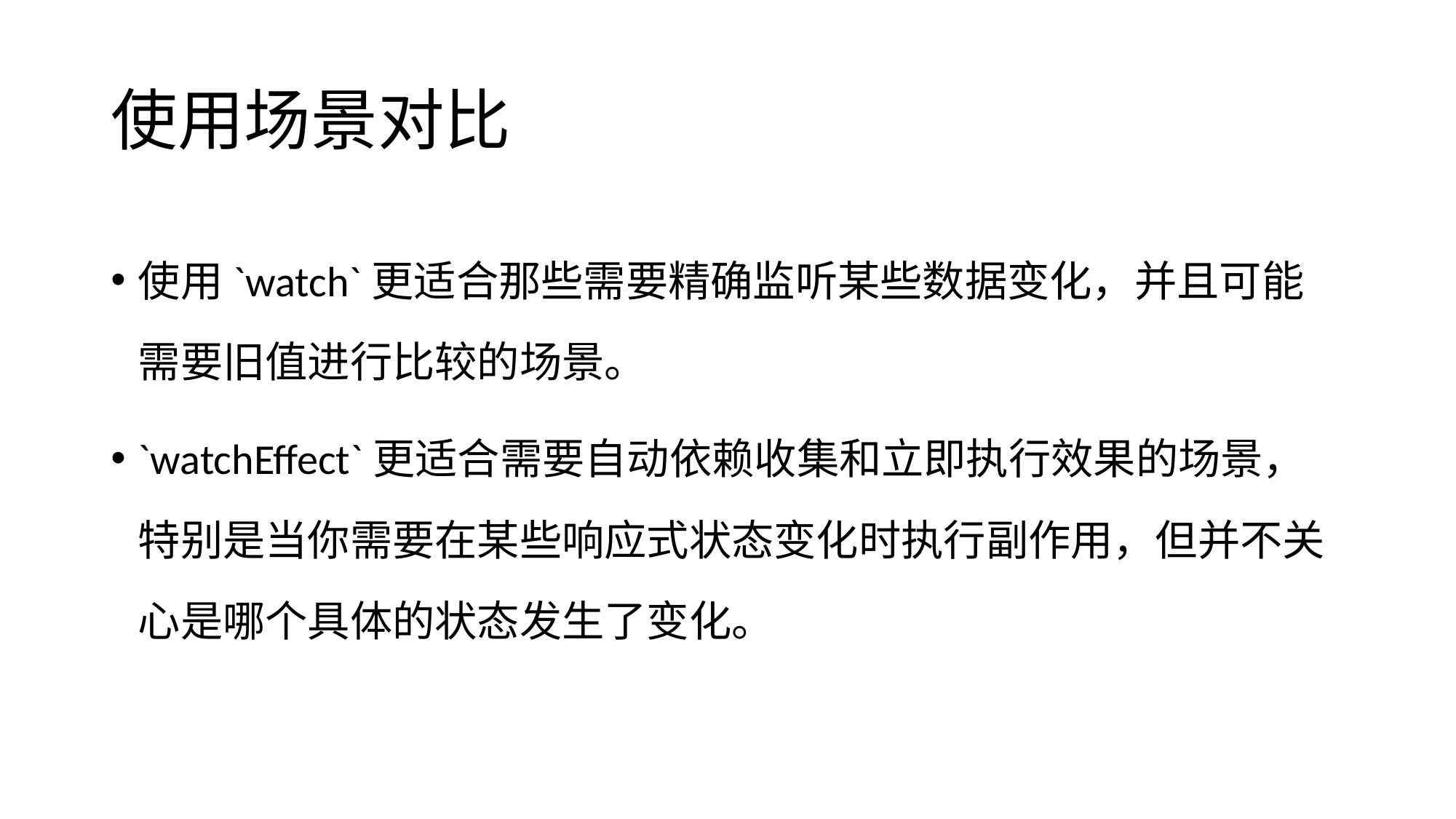

# 使用场景对比
使用`watch`更适合那些需要精确监听某些数据变化，并且可能需要旧值进行比较的场景。
`watchEffect`更适合需要自动依赖收集和立即执行效果的场景，特别是当你需要在某些响应式状态变化时执行副作用，但并不关心是哪个具体的状态发生了变化。